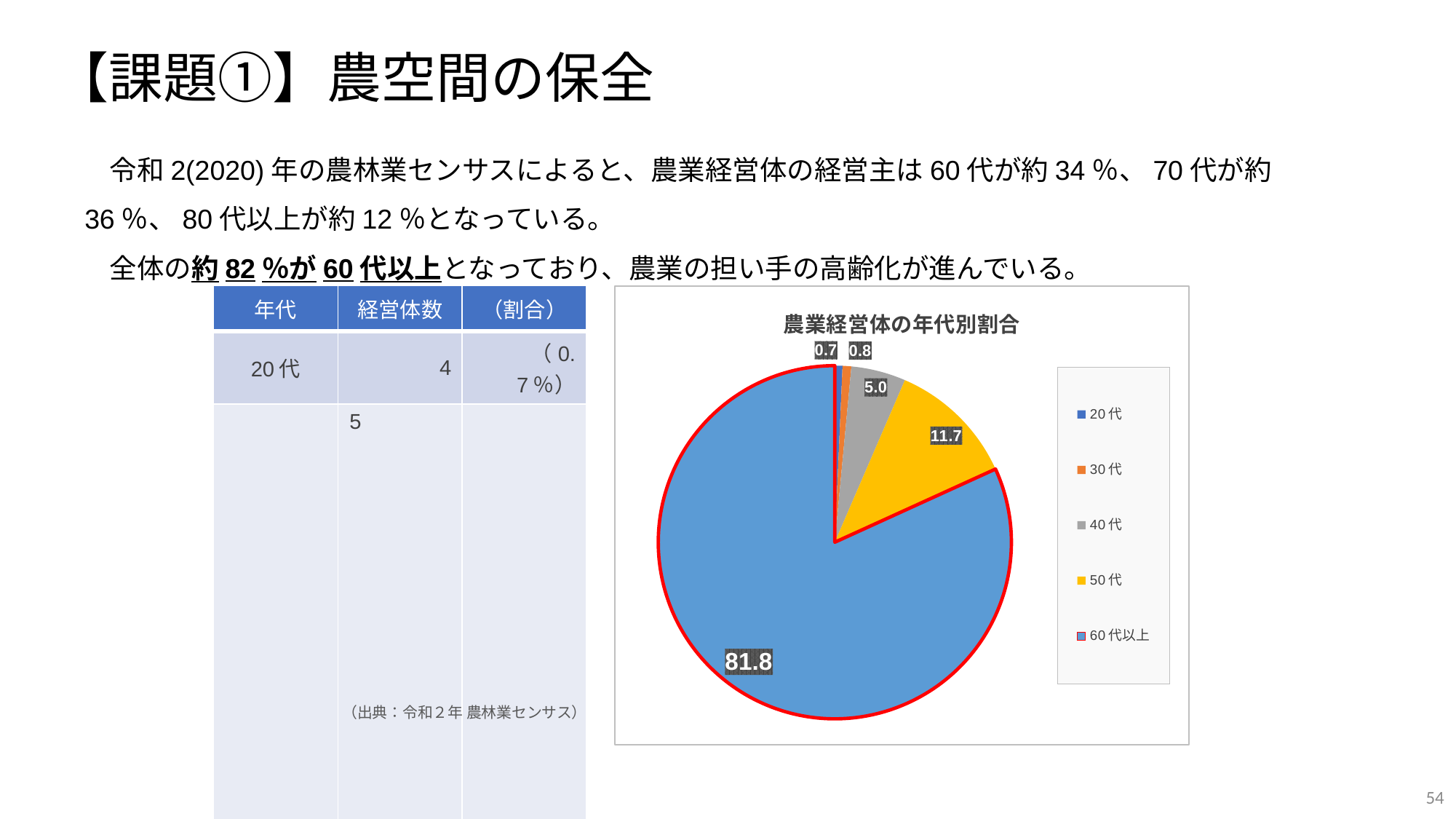

【課題①】農空間の保全
   令和2(2020)年の農林業センサスによると、農業経営体の経営主は60代が約34％、70代が約36％、80代以上が約12％となっている。
   全体の約82％が60代以上となっており、農業の担い手の高齢化が進んでいる。
| 年代 | 経営体数 | （割合） |
| --- | --- | --- |
| 20代 | 4 | （0.7％） |
| 30代 | 5 | （0.8％） |
| 40代 | 29 | （5.0％） |
| 50代 | 68 | （11.7％） |
| 60代 | 198 | （34.1％） |
| 70代 | 209 | （36.0％） |
| 80代以上 | 68 | （11.7％） |
| 合計 | 581 |  |

### Chart: 農業経営体の年代別割合

| Category | 経営体数 |
|---|---|
| 20代 | 0.7 |
| 30代 | 0.8 |
| 40代 | 5.0 |
| 50代 | 11.7 |
| 60代以上 | 81.80000000000001 |
（出典：令和２年 農林業センサス）

54